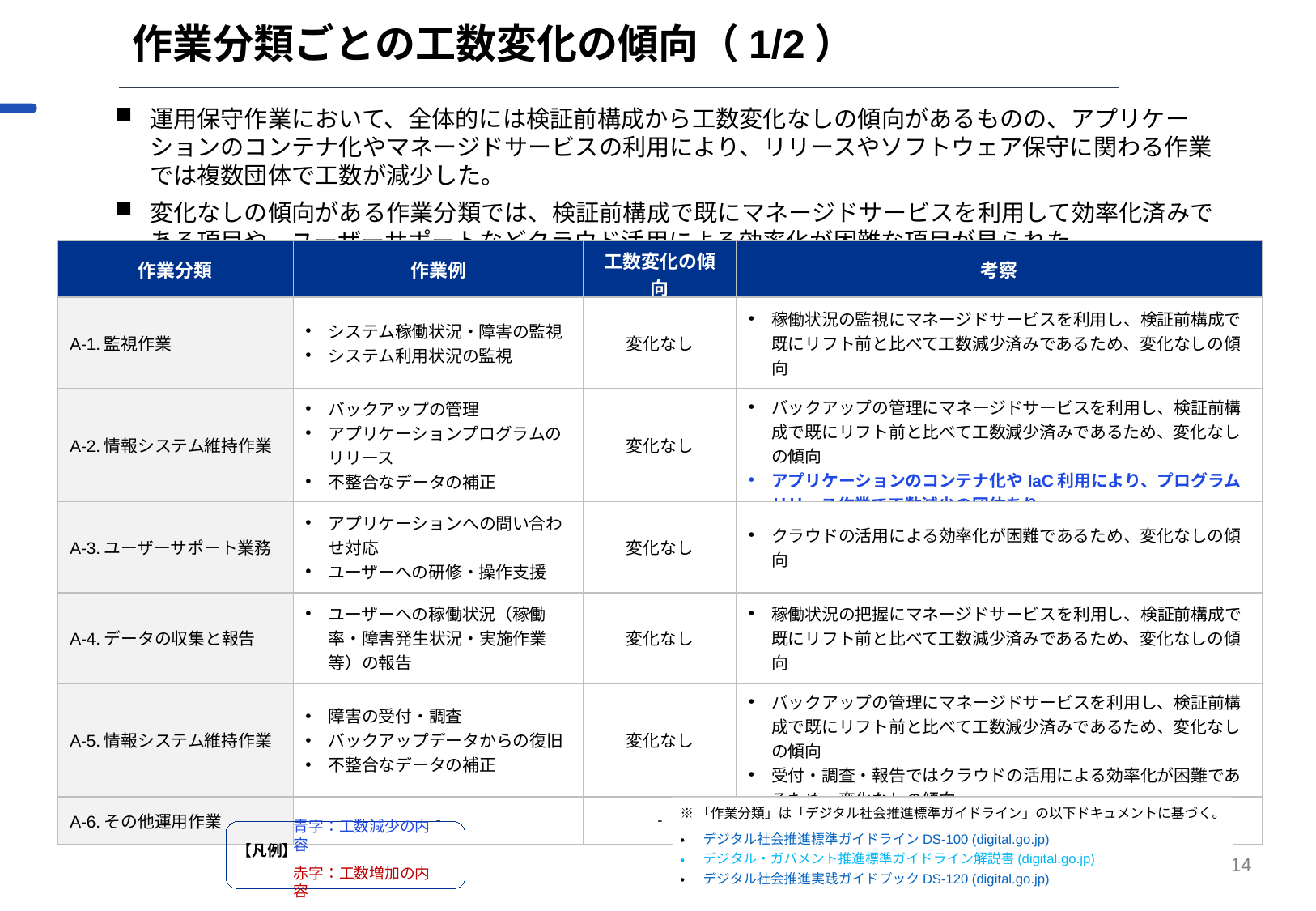

# 作業分類ごとの工数変化の傾向（1/2）
運用保守作業において、全体的には検証前構成から工数変化なしの傾向があるものの、アプリケーションのコンテナ化やマネージドサービスの利用により、リリースやソフトウェア保守に関わる作業では複数団体で工数が減少した。
変化なしの傾向がある作業分類では、検証前構成で既にマネージドサービスを利用して効率化済みである項目や、ユーザーサポートなどクラウド活用による効率化が困難な項目が見られた。
| 作業分類 | 作業例 | 工数変化の傾向 | 考察 |
| --- | --- | --- | --- |
| A-1.監視作業 | システム稼働状況・障害の監視 システム利用状況の監視 | 変化なし | 稼働状況の監視にマネージドサービスを利用し、検証前構成で既にリフト前と比べて工数減少済みであるため、変化なしの傾向 |
| A-2.情報システム維持作業 | バックアップの管理 アプリケーションプログラムのリリース 不整合なデータの補正 | 変化なし | バックアップの管理にマネージドサービスを利用し、検証前構成で既にリフト前と比べて工数減少済みであるため、変化なしの傾向 アプリケーションのコンテナ化やIaC利用により、プログラムリリース作業で工数減少の団体あり |
| A-3.ユーザーサポート業務 | アプリケーションへの問い合わせ対応 ユーザーへの研修・操作支援 | 変化なし | クラウドの活用による効率化が困難であるため、変化なしの傾向 |
| A-4.データの収集と報告 | ユーザーへの稼働状況（稼働率・障害発生状況・実施作業等）の報告 | 変化なし | 稼働状況の把握にマネージドサービスを利用し、検証前構成で既にリフト前と比べて工数減少済みであるため、変化なしの傾向 |
| A-5.情報システム維持作業 | 障害の受付・調査 バックアップデータからの復旧 不整合なデータの補正 | 変化なし | バックアップの管理にマネージドサービスを利用し、検証前構成で既にリフト前と比べて工数減少済みであるため、変化なしの傾向 受付・調査・報告ではクラウドの活用による効率化が困難であるため、変化なしの傾向 |
| A-6.その他運用作業 | ‐ | ‐ | ‐ |
※「作業分類」は「デジタル社会推進標準ガイドライン」の以下ドキュメントに基づく。
デジタル社会推進標準ガイドライン DS-100 (digital.go.jp)
デジタル・ガバメント推進標準ガイドライン解説書 (digital.go.jp)
デジタル社会推進実践ガイドブック DS-120 (digital.go.jp)
【凡例】
青字：工数減少の内容
赤字：工数増加の内容
14